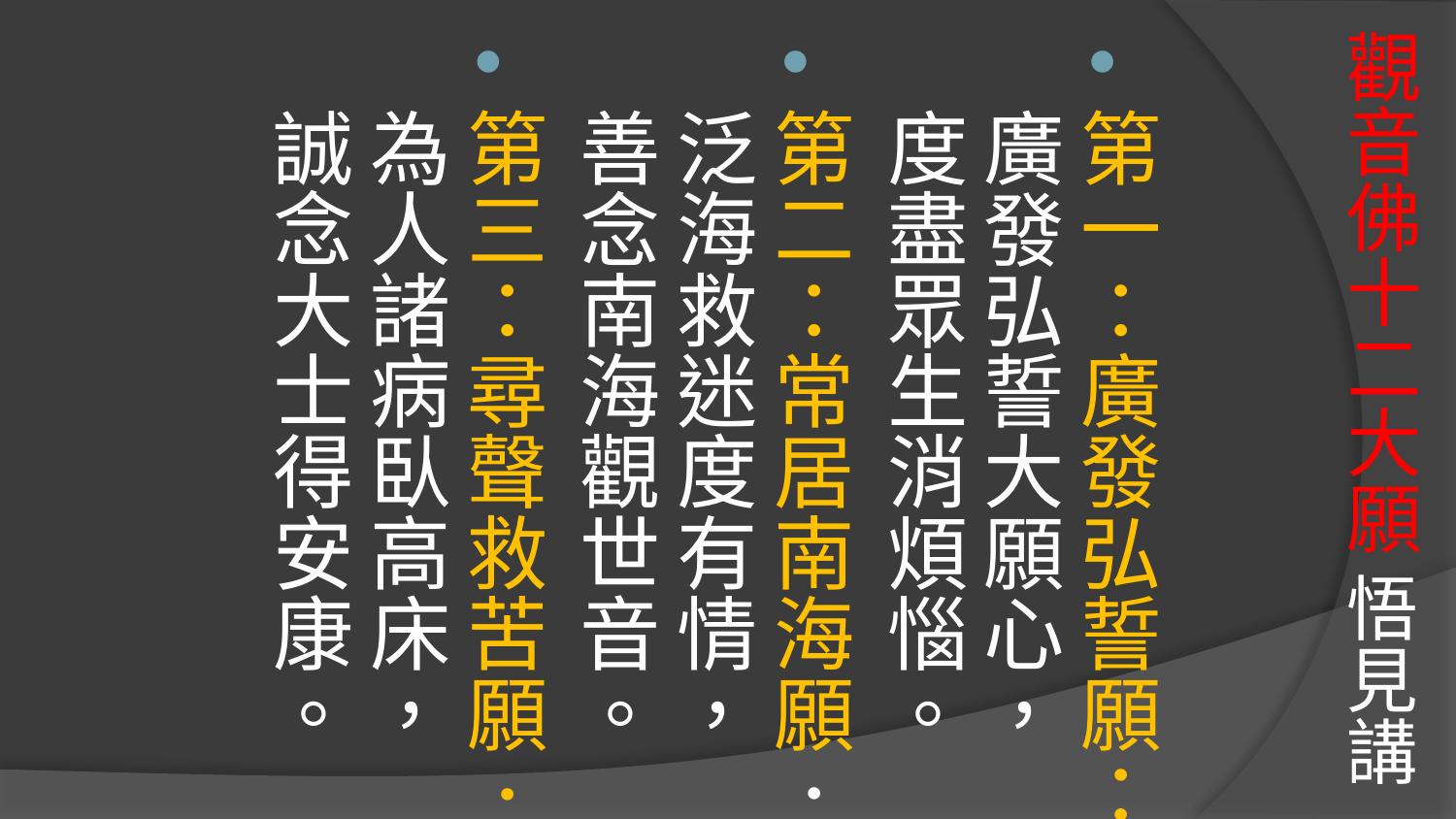

# 觀音佛十二大願 悟見講
第一：廣發弘誓願：廣發弘誓大願心，度盡眾生消煩惱。
第二：常居南海願 ：泛海救迷度有情，善念南海觀世音。
第三：尋聲救苦願 ：為人諸病臥高床，誠念大士得安康。